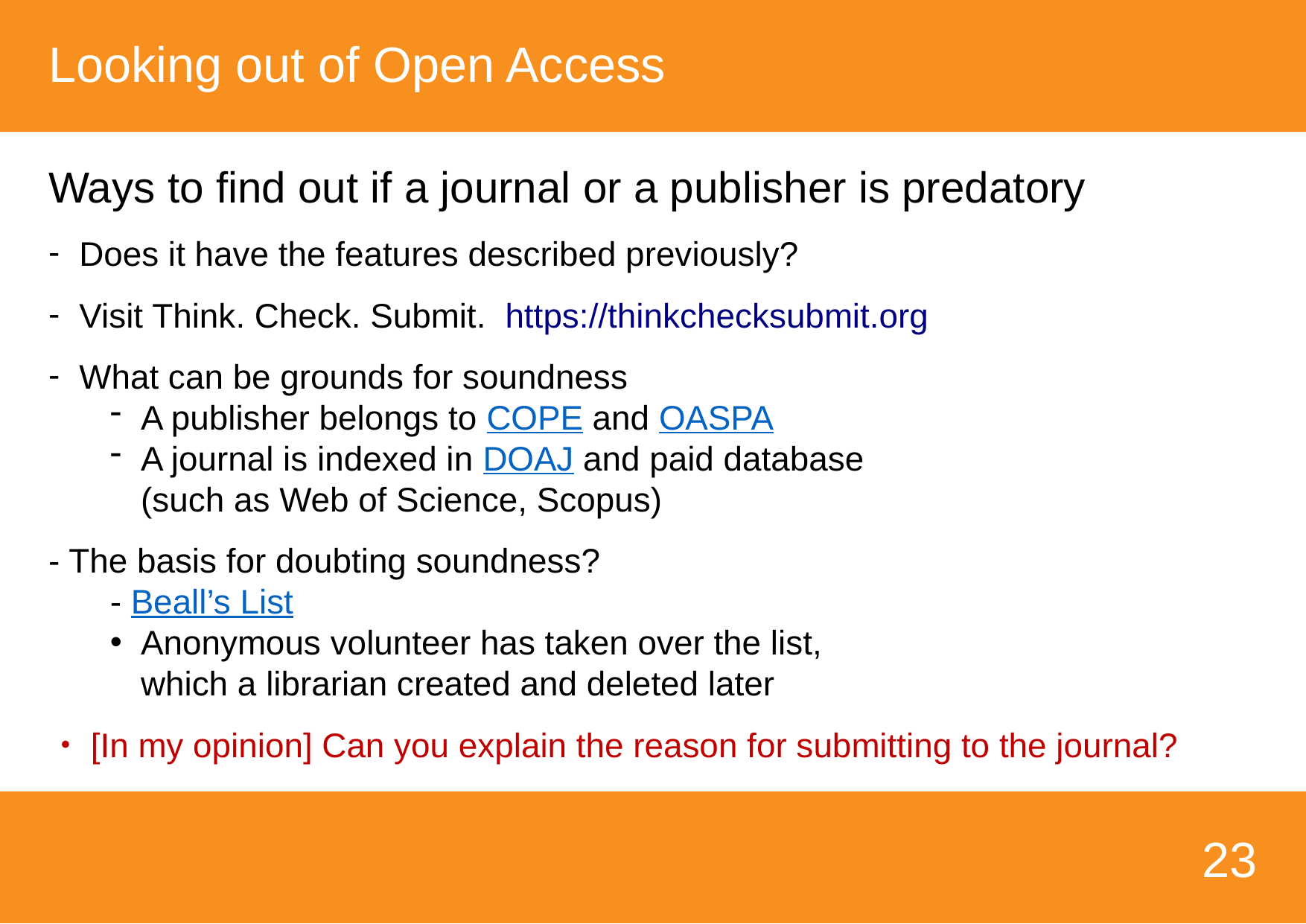

# Looking out of Open Access
Ways to find out if a journal or a publisher is predatory

Does it have the features described previously?

Visit Think. Check. Submit.  https://thinkchecksubmit.org

What can be grounds for soundness
A publisher belongs to COPE and OASPA
A journal is indexed in DOAJ and paid database
(such as Web of Science, Scopus)

- The basis for doubting soundness?
- Beall’s List
Anonymous volunteer has taken over the list,
which a librarian created and deleted later

・[In my opinion] Can you explain the reason for submitting to the journal?
23